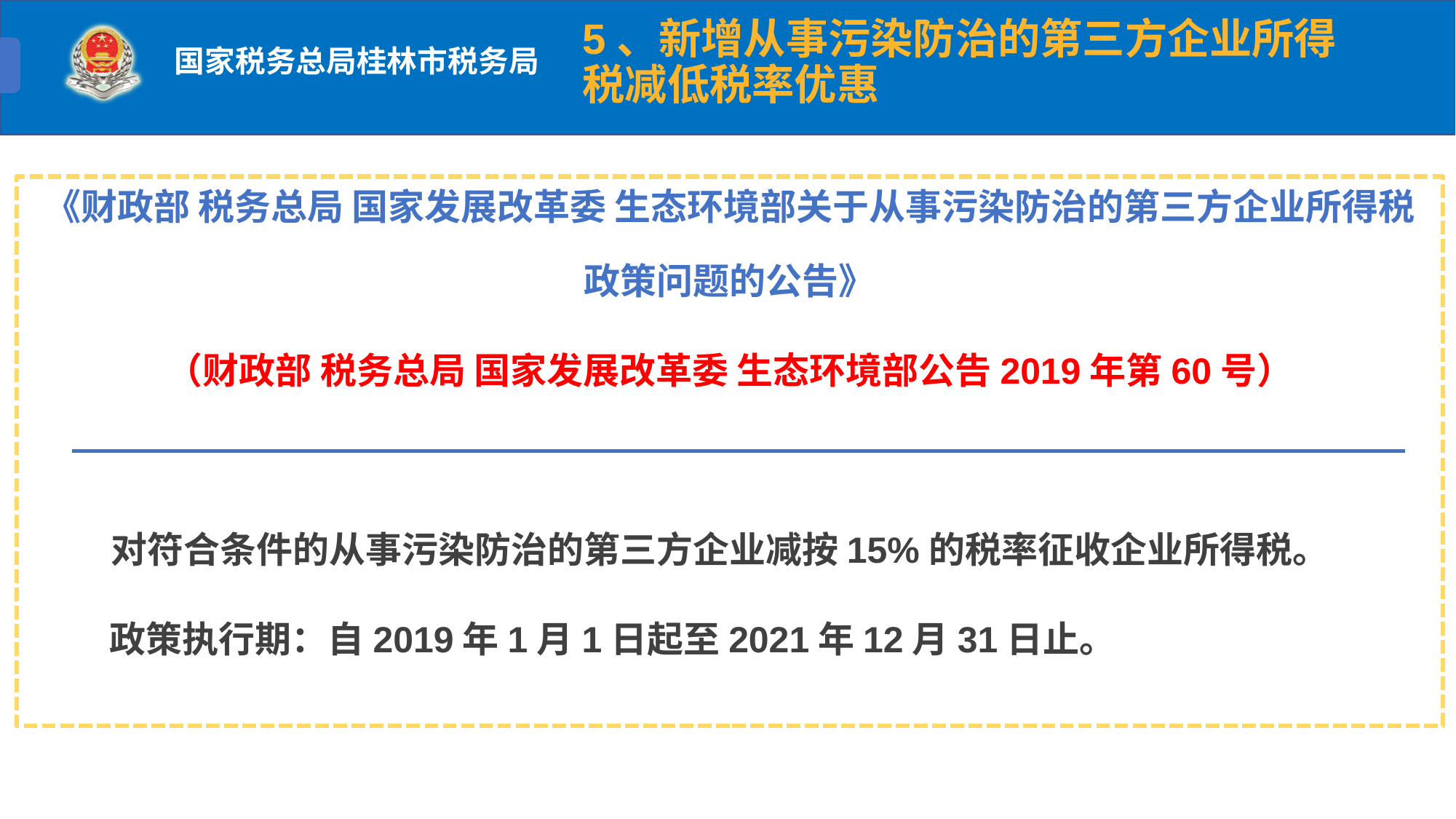

5、新增从事污染防治的第三方企业所得税减低税率优惠
《财政部 税务总局 国家发展改革委 生态环境部关于从事污染防治的第三方企业所得税政策问题的公告》
（财政部 税务总局 国家发展改革委 生态环境部公告2019年第60号）

           对符合条件的从事污染防治的第三方企业减按15%的税率征收企业所得税。
         政策执行期：自2019年1月1日起至2021年12月31日止。